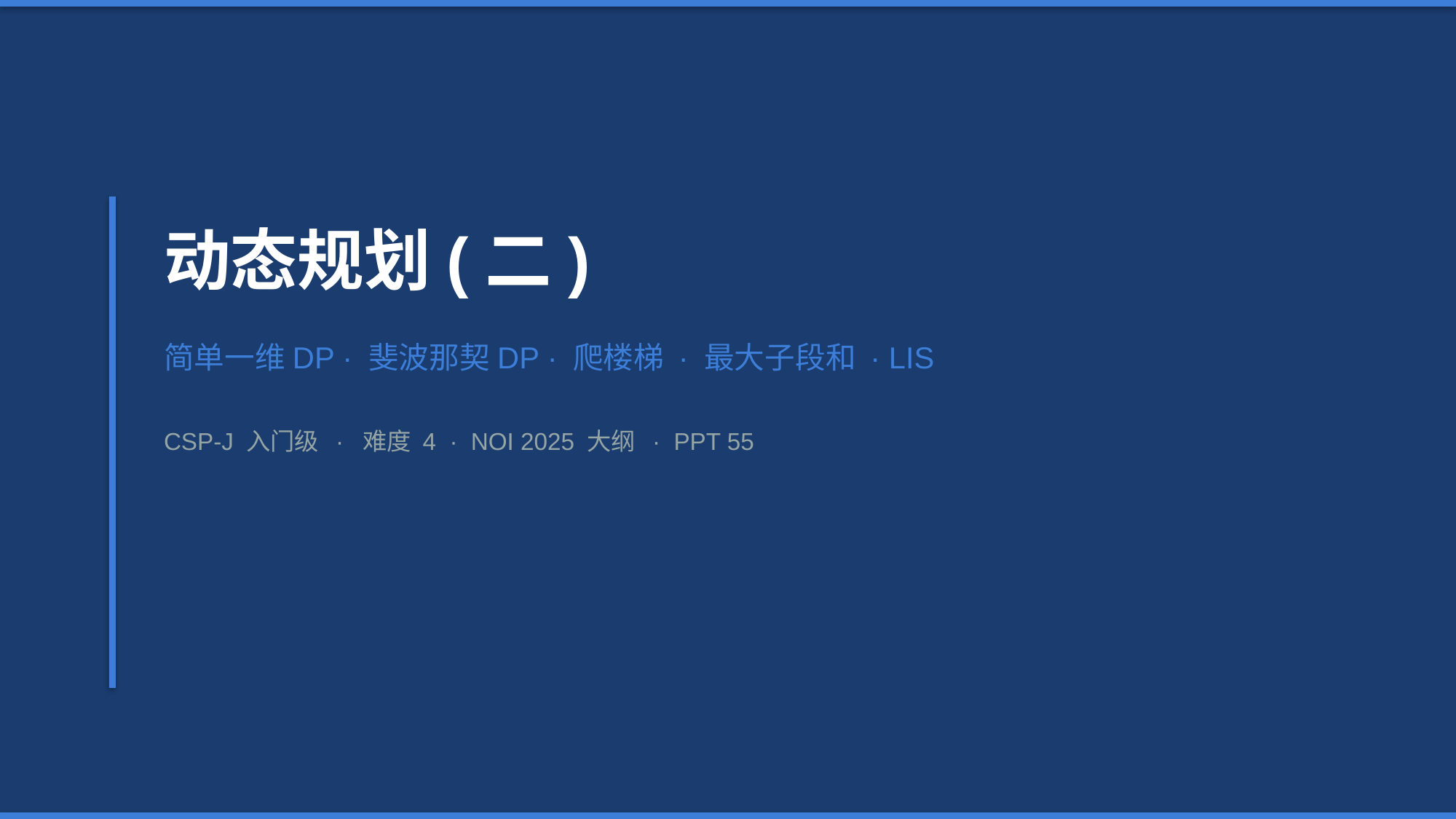

动态规划(二)
简单一维DP · 斐波那契DP · 爬楼梯 · 最大子段和 · LIS
CSP-J 入门级  ·  难度 4  ·  NOI 2025 大纲  ·  PPT 55